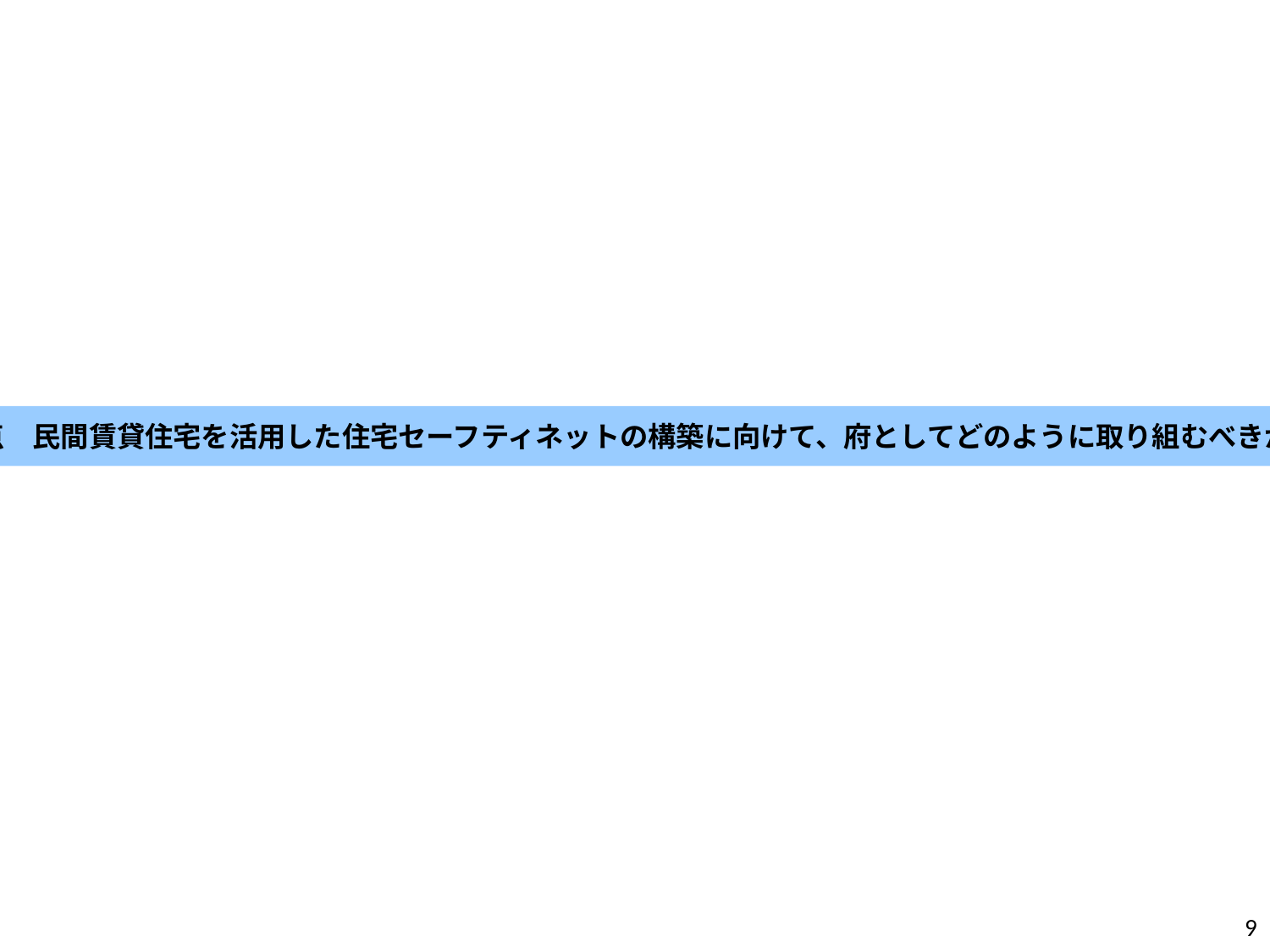

論点　民間賃貸住宅を活用した住宅セーフティネットの構築に向けて、府としてどのように取り組むべきか。
9